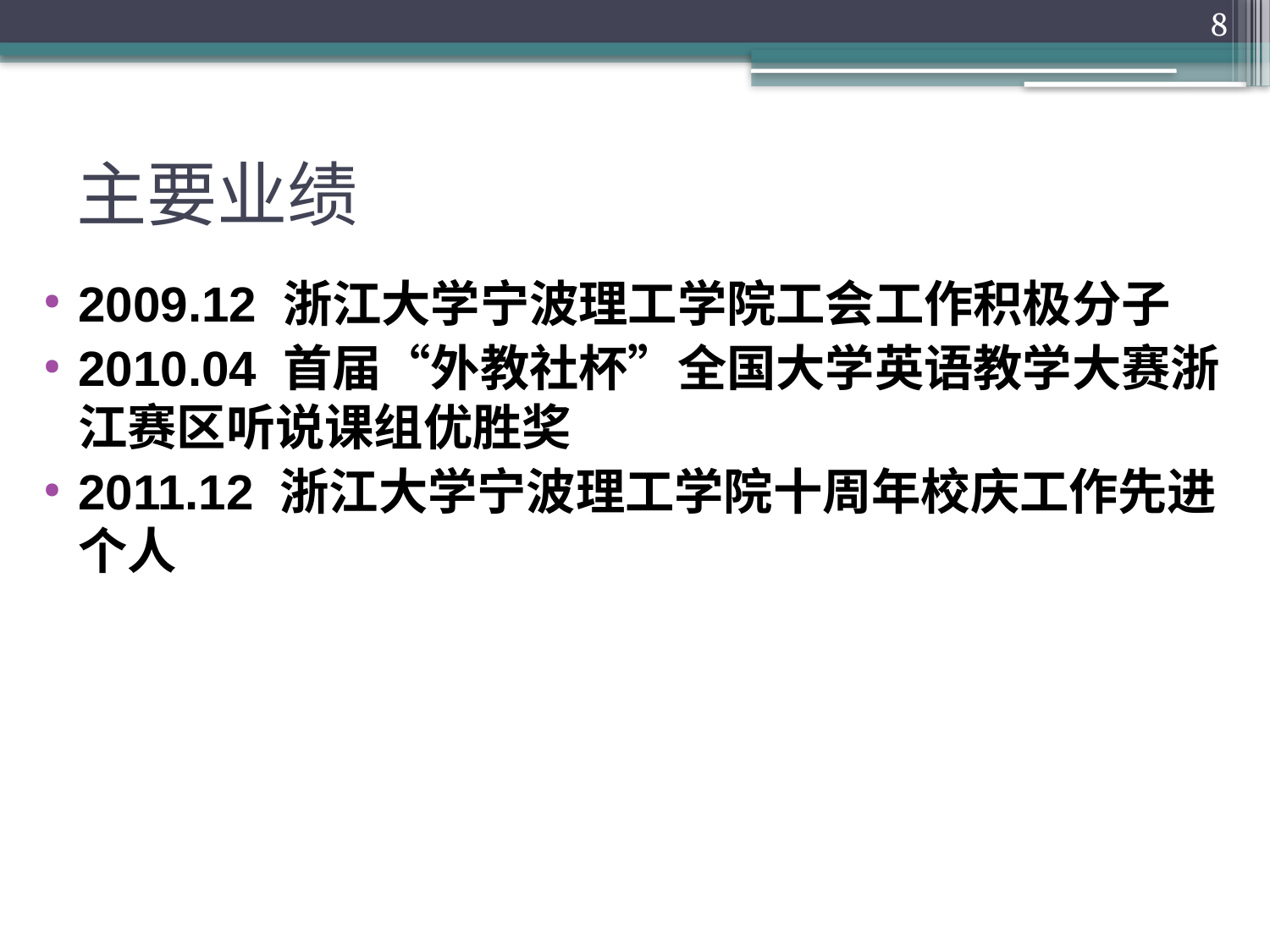

8
# 主要业绩
2009.12 浙江大学宁波理工学院工会工作积极分子
2010.04 首届“外教社杯”全国大学英语教学大赛浙江赛区听说课组优胜奖
2011.12 浙江大学宁波理工学院十周年校庆工作先进个人